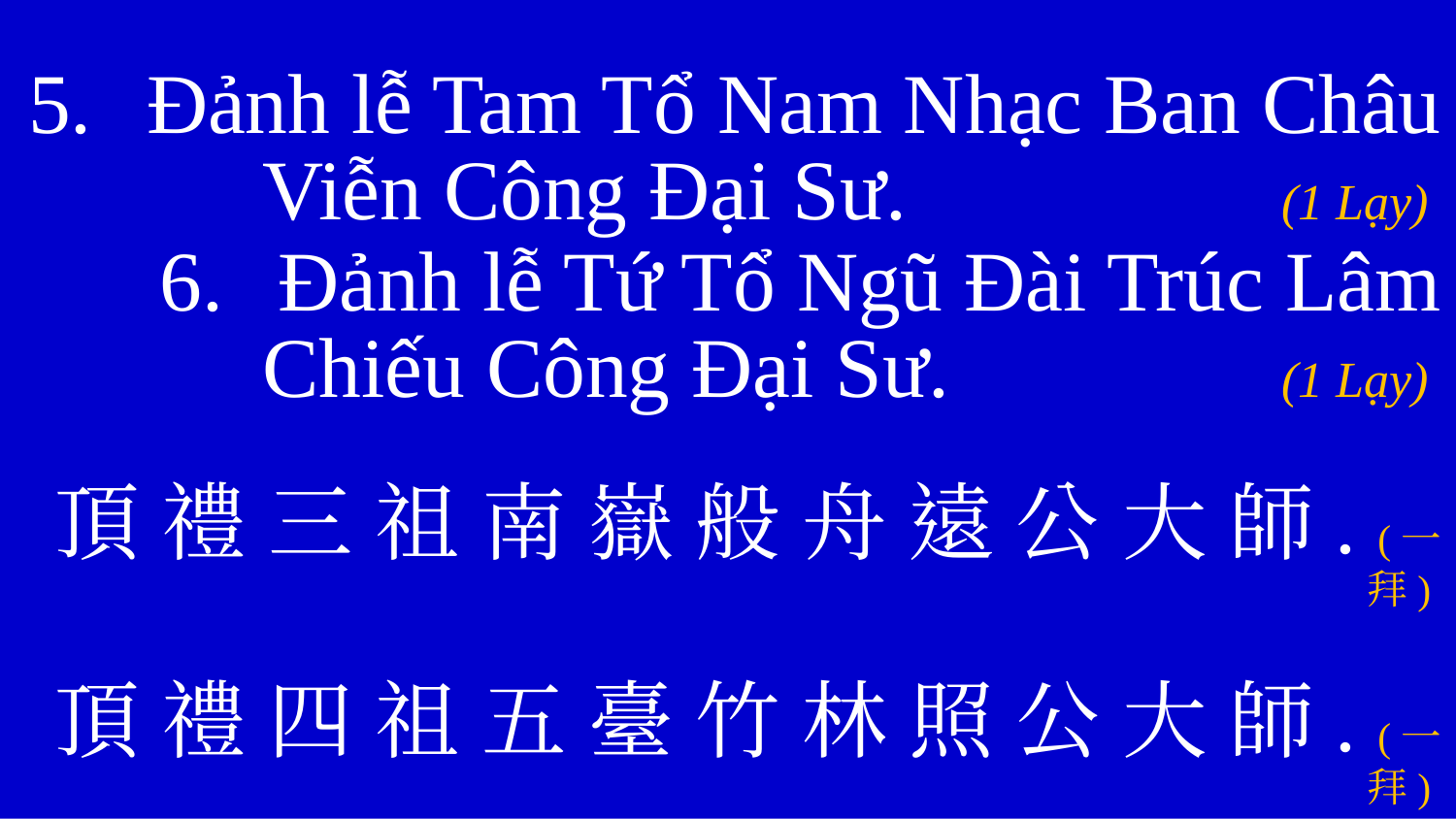

Đảnh lễ Tam Tổ Nam Nhạc Ban Châu Viễn Công Đại Sư. 			(1 Lạy)
Đảnh lễ Tứ Tổ Ngũ Đài Trúc Lâm Chiếu Công Đại Sư. 			(1 Lạy)

頂 禮 三 祖 南 嶽 般 舟 遠 公 大 師. (一 拜)

頂 禮 四 祖 五 臺 竹 林 照 公 大 師. (一 拜)